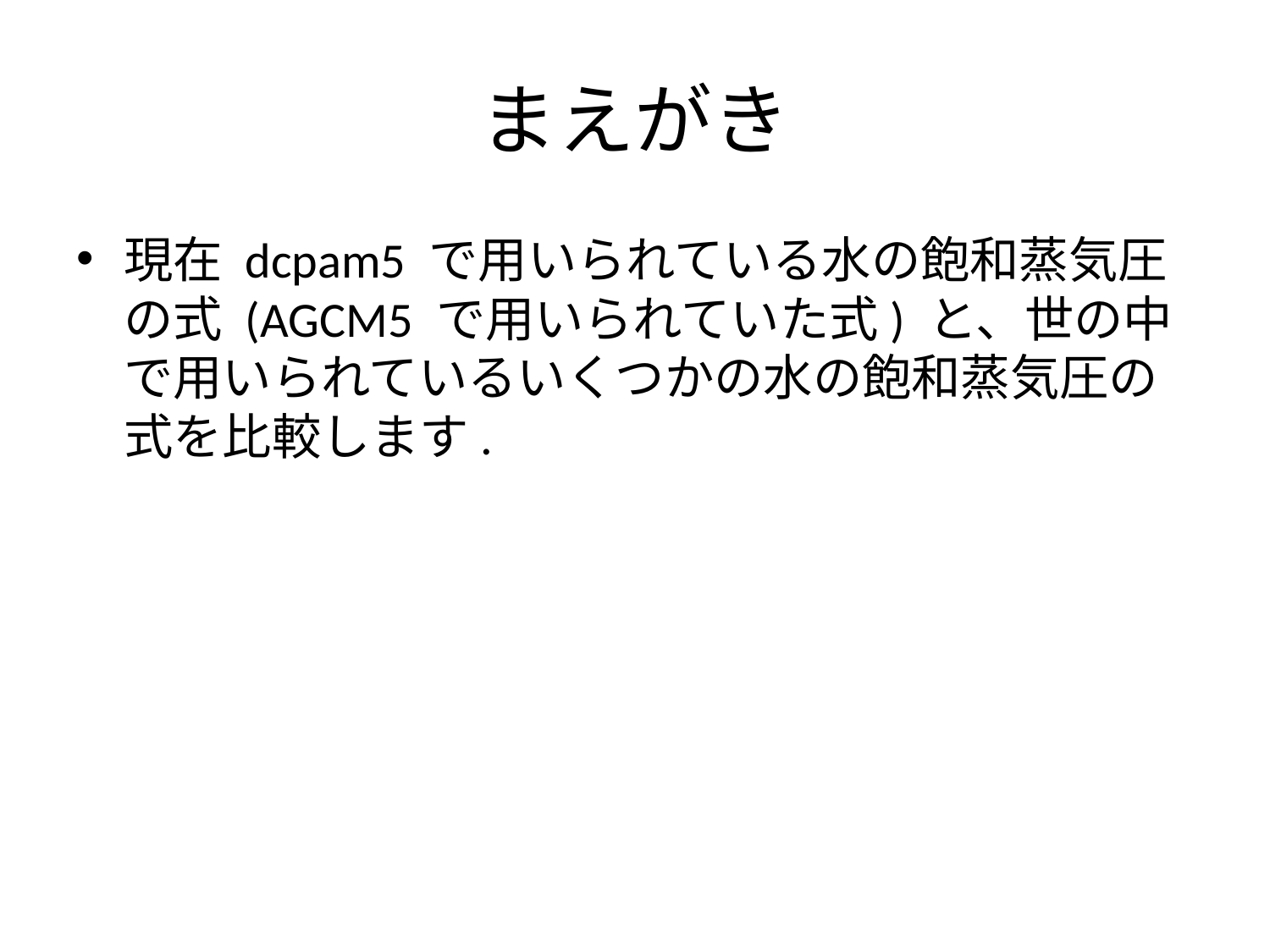

# まえがき
現在 dcpam5 で用いられている水の飽和蒸気圧の式 (AGCM5 で用いられていた式) と、世の中で用いられているいくつかの水の飽和蒸気圧の式を比較します.